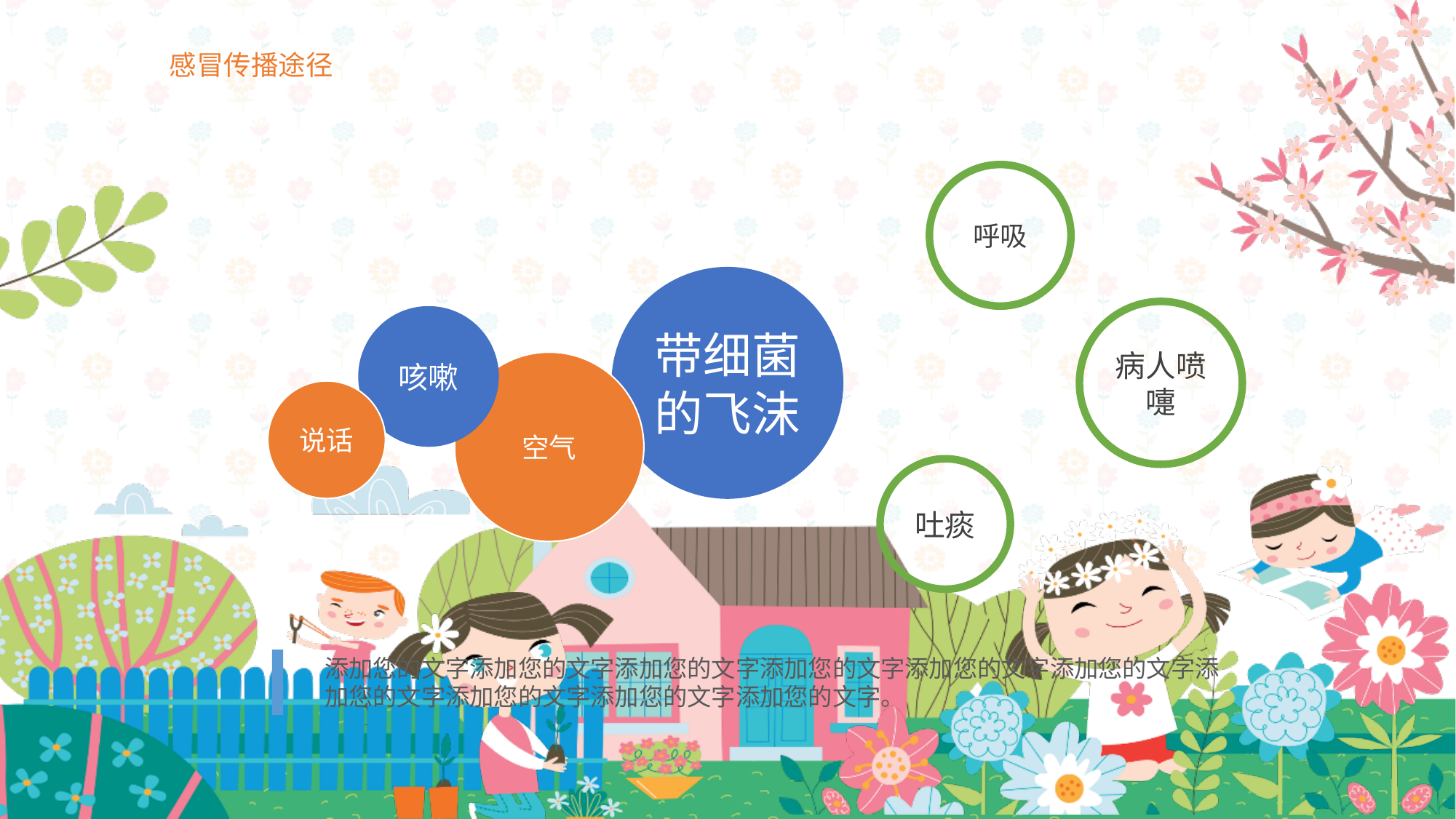

感冒传播途径
呼吸
带细菌的飞沫
病人喷嚏
咳嗽
空气
说话
吐痰
添加您的文字添加您的文字添加您的文字添加您的文字添加您的文字添加您的文字添加您的文字添加您的文字添加您的文字添加您的文字。